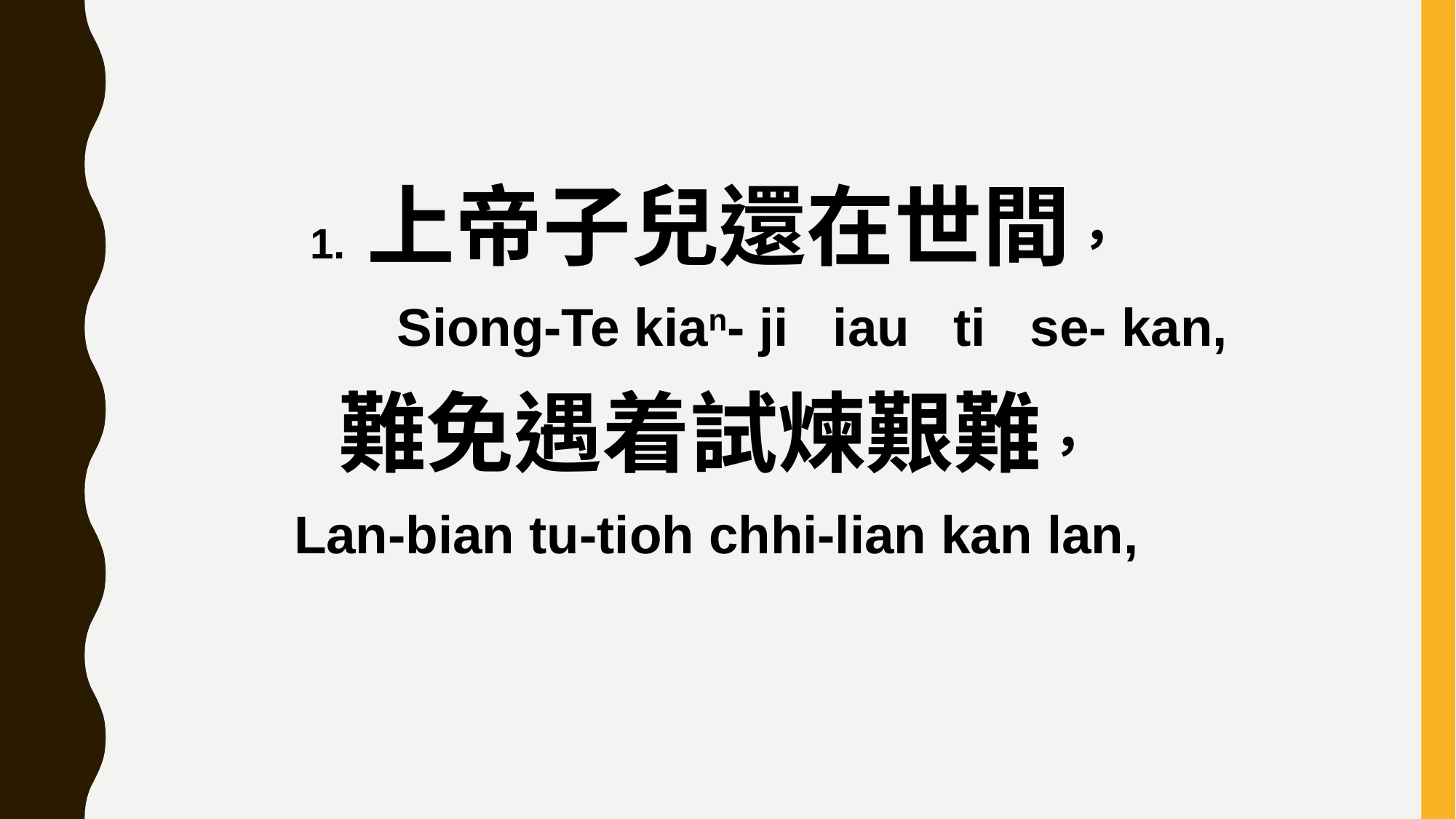

1. 上帝子兒還在世間，
                  Siong-Te kian- ji   iau   ti   se- kan,
難免遇着試煉艱難，
Lan-bian tu-tioh chhi-lian kan lan,